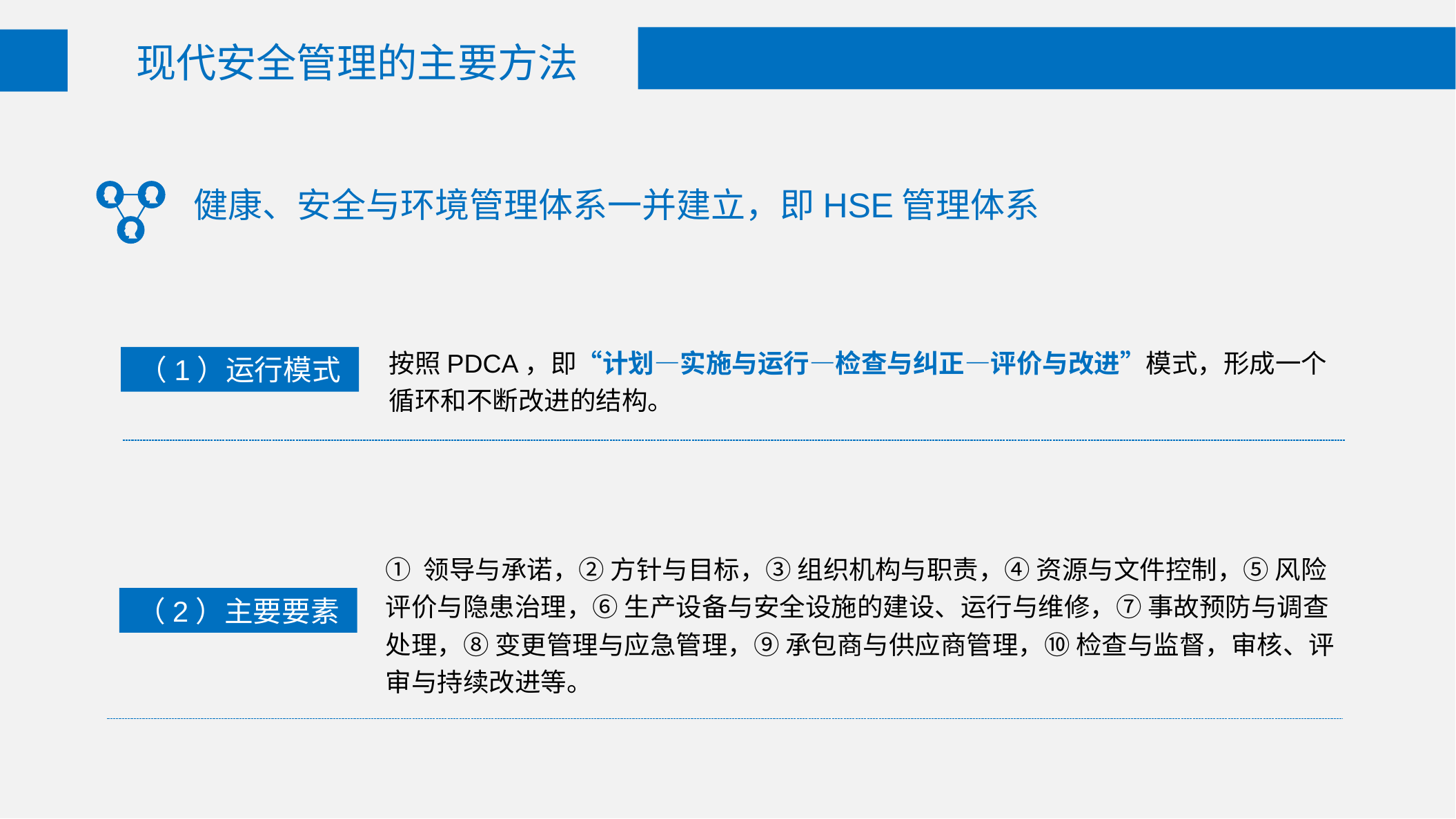

现代安全管理的主要方法
健康、安全与环境管理体系一并建立，即HSE管理体系

按照PDCA，即“计划—实施与运行—检查与纠正—评价与改进”模式，形成一个循环和不断改进的结构。
（1）运行模式
① 领导与承诺，② 方针与目标，③ 组织机构与职责，④ 资源与文件控制，⑤ 风险评价与隐患治理，⑥ 生产设备与安全设施的建设、运行与维修，⑦ 事故预防与调查处理，⑧ 变更管理与应急管理，⑨ 承包商与供应商管理，⑩ 检查与监督，审核、评审与持续改进等。
（2）主要要素